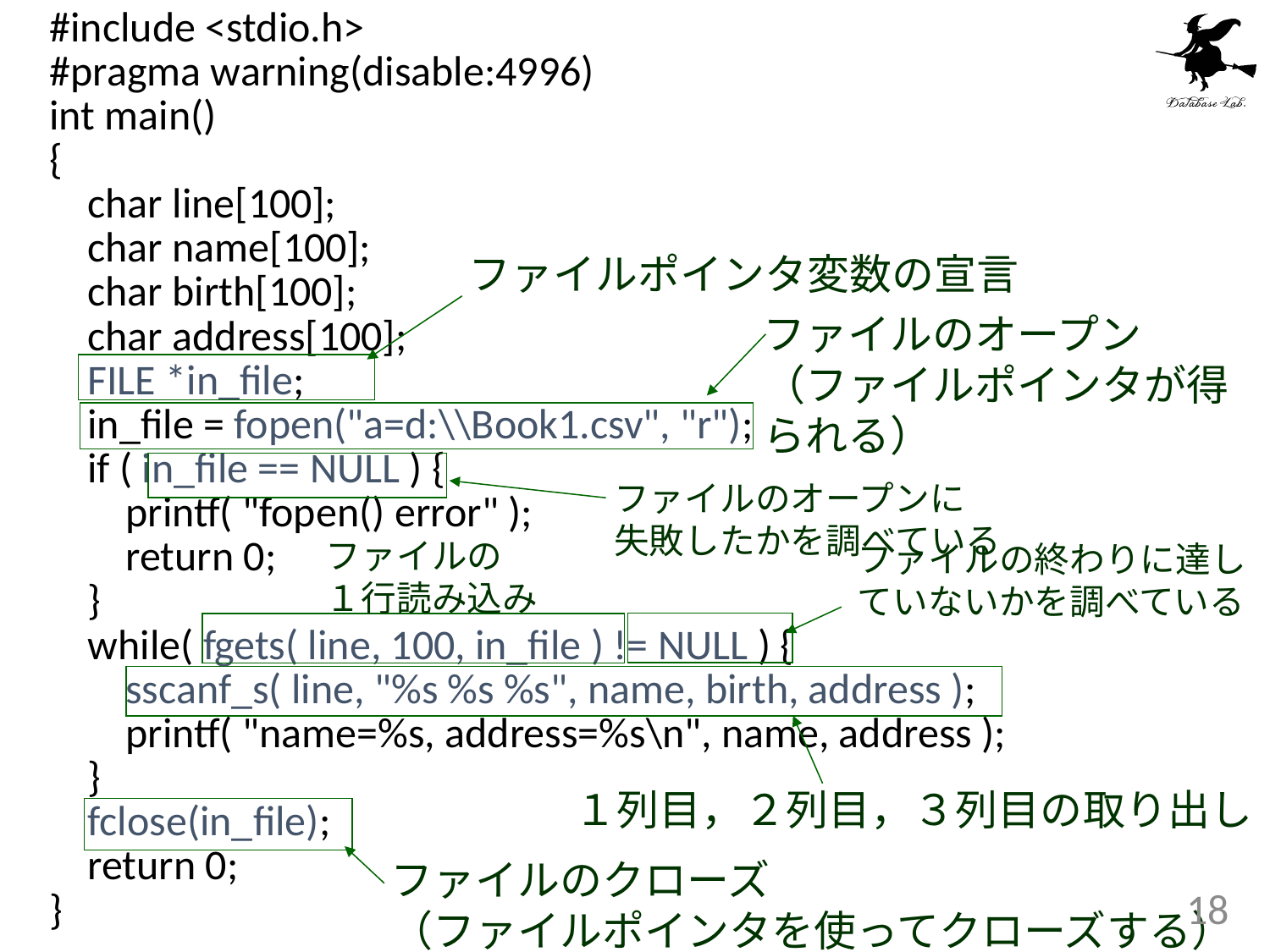

#include <stdio.h>
#pragma warning(disable:4996)
int main()
{
    char line[100];
    char name[100];
    char birth[100];
    char address[100];
    FILE *in_file;
    in_file = fopen("a=d:\\Book1.csv", "r");
    if ( in_file == NULL ) {
        printf( "fopen() error" );
        return 0;
    }
    while( fgets( line, 100, in_file ) != NULL ) {
        sscanf_s( line, "%s %s %s", name, birth, address );
        printf( "name=%s, address=%s\n", name, address );
    }
    fclose(in_file);
    return 0;
}
ファイルポインタ変数の宣言

ファイルのオープン
（ファイルポインタが得られる）

ファイルのオープンに
失敗したかを調べている

ファイルの
１行読み込み
ファイルの終わりに達し
ていないかを調べている

１列目，２列目，３列目の取り出し

ファイルのクローズ
（ファイルポインタを使ってクローズする）
18